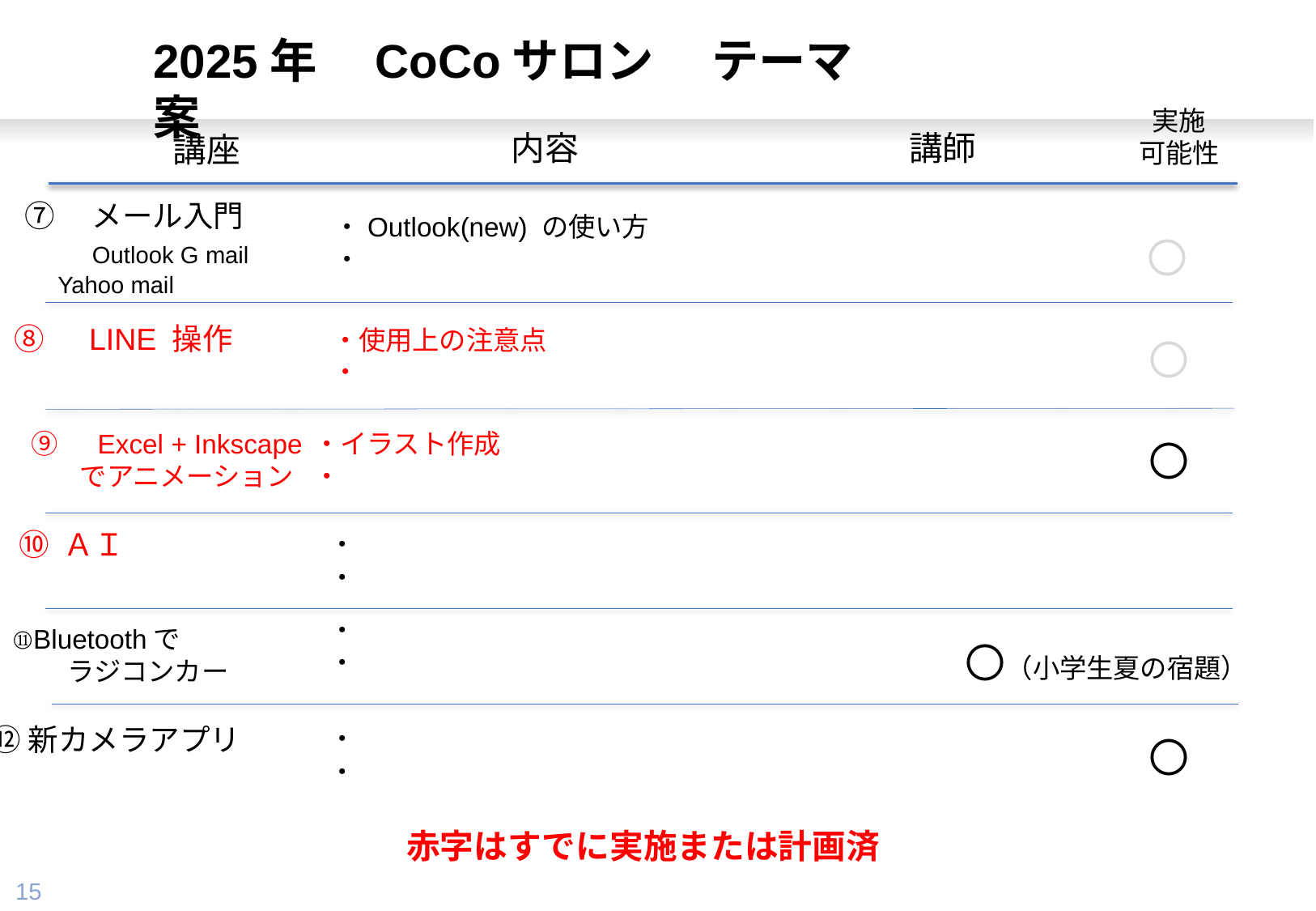

2025年　CoCoサロン　 テーマ案
実施
可能性
講師
内容
講座
⑦　メール入門
　　Outlook G mail
     Yahoo mail
・Outlook(new) の使い方
・
〇
⑧　LINE 操作
・使用上の注意点
・
〇
⑨　Excel + Inkscape
       でアニメーション
・イラスト作成
・
〇
⑩ ＡＩ
・
・
・
・
⑪Bluetoothで
        ラジコンカー
〇（小学生夏の宿題）
⑫新カメラアプリ
・
・
〇
赤字はすでに実施または計画済
15